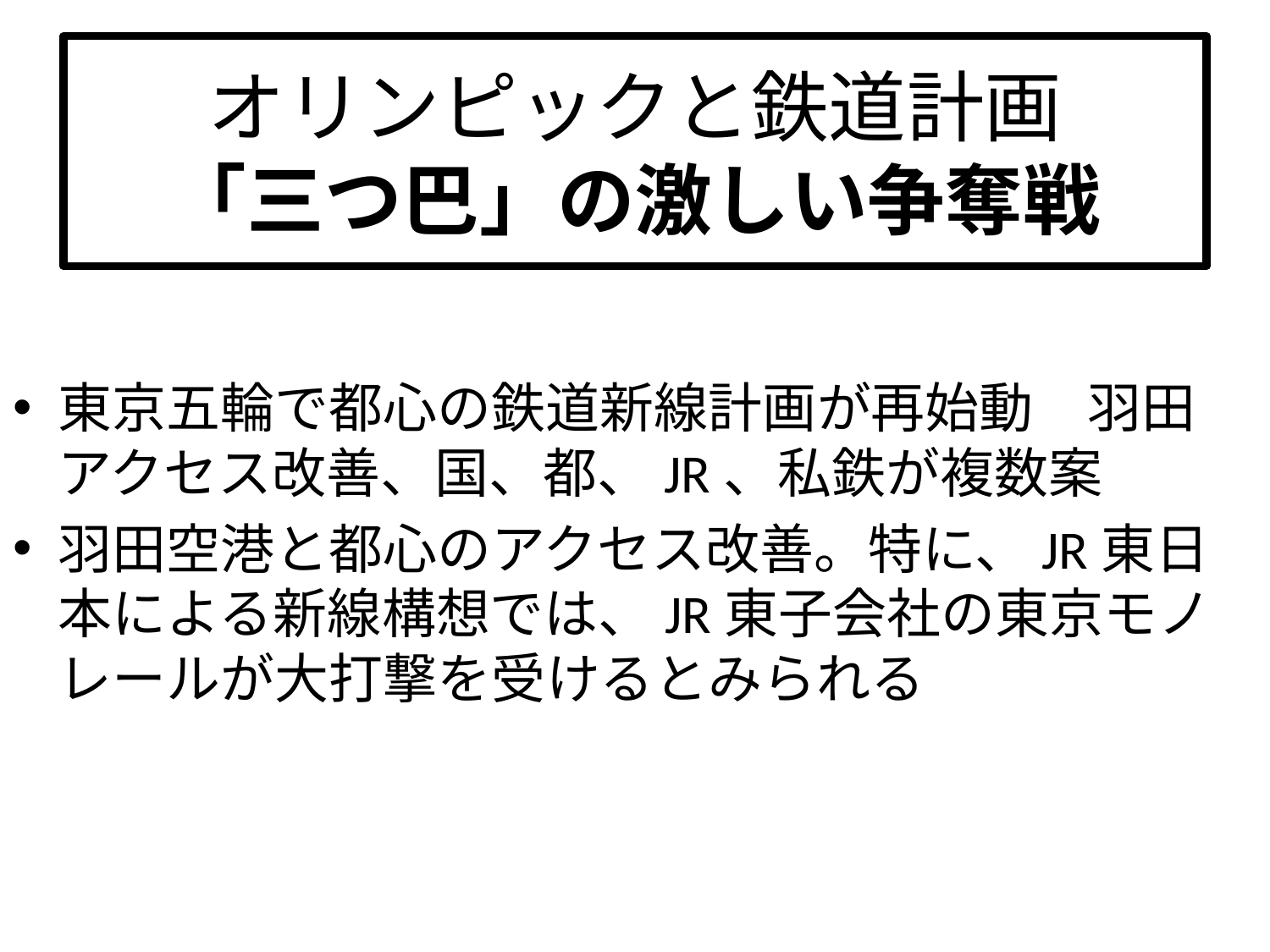

# オリンピックと鉄道計画 「三つ巴」の激しい争奪戦
東京五輪で都心の鉄道新線計画が再始動　羽田アクセス改善、国、都、JR、私鉄が複数案
羽田空港と都心のアクセス改善。特に、JR東日本による新線構想では、JR東子会社の東京モノレールが大打撃を受けるとみられる